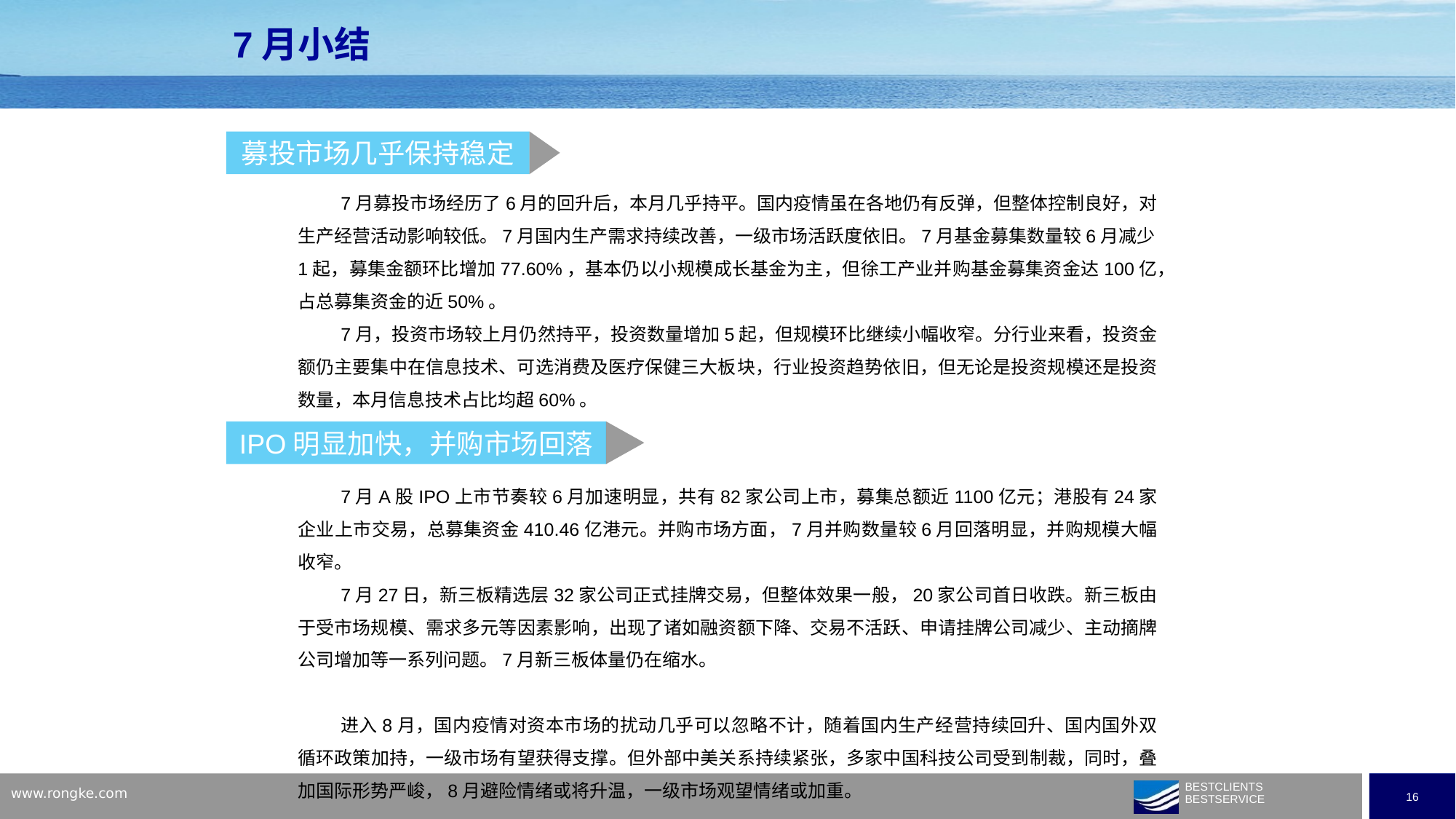

7月小结
募投市场几乎保持稳定

7月募投市场经历了6月的回升后，本月几乎持平。国内疫情虽在各地仍有反弹，但整体控制良好，对生产经营活动影响较低。7月国内生产需求持续改善，一级市场活跃度依旧。7月基金募集数量较6月减少1起，募集金额环比增加77.60%，基本仍以小规模成长基金为主，但徐工产业并购基金募集资金达100亿，占总募集资金的近50%。
7月，投资市场较上月仍然持平，投资数量增加5起，但规模环比继续小幅收窄。分行业来看，投资金额仍主要集中在信息技术、可选消费及医疗保健三大板块，行业投资趋势依旧，但无论是投资规模还是投资数量，本月信息技术占比均超60%。
IPO明显加快，并购市场回落

7月A股IPO上市节奏较6月加速明显，共有82家公司上市，募集总额近1100亿元；港股有24家企业上市交易，总募集资金410.46亿港元。并购市场方面，7月并购数量较6月回落明显，并购规模大幅收窄。
7月27日，新三板精选层32家公司正式挂牌交易，但整体效果一般，20家公司首日收跌。新三板由于受市场规模、需求多元等因素影响，出现了诸如融资额下降、交易不活跃、申请挂牌公司减少、主动摘牌公司增加等一系列问题。7月新三板体量仍在缩水。

进入8月，国内疫情对资本市场的扰动几乎可以忽略不计，随着国内生产经营持续回升、国内国外双循环政策加持，一级市场有望获得支撑。但外部中美关系持续紧张，多家中国科技公司受到制裁，同时，叠加国际形势严峻，8月避险情绪或将升温，一级市场观望情绪或加重。